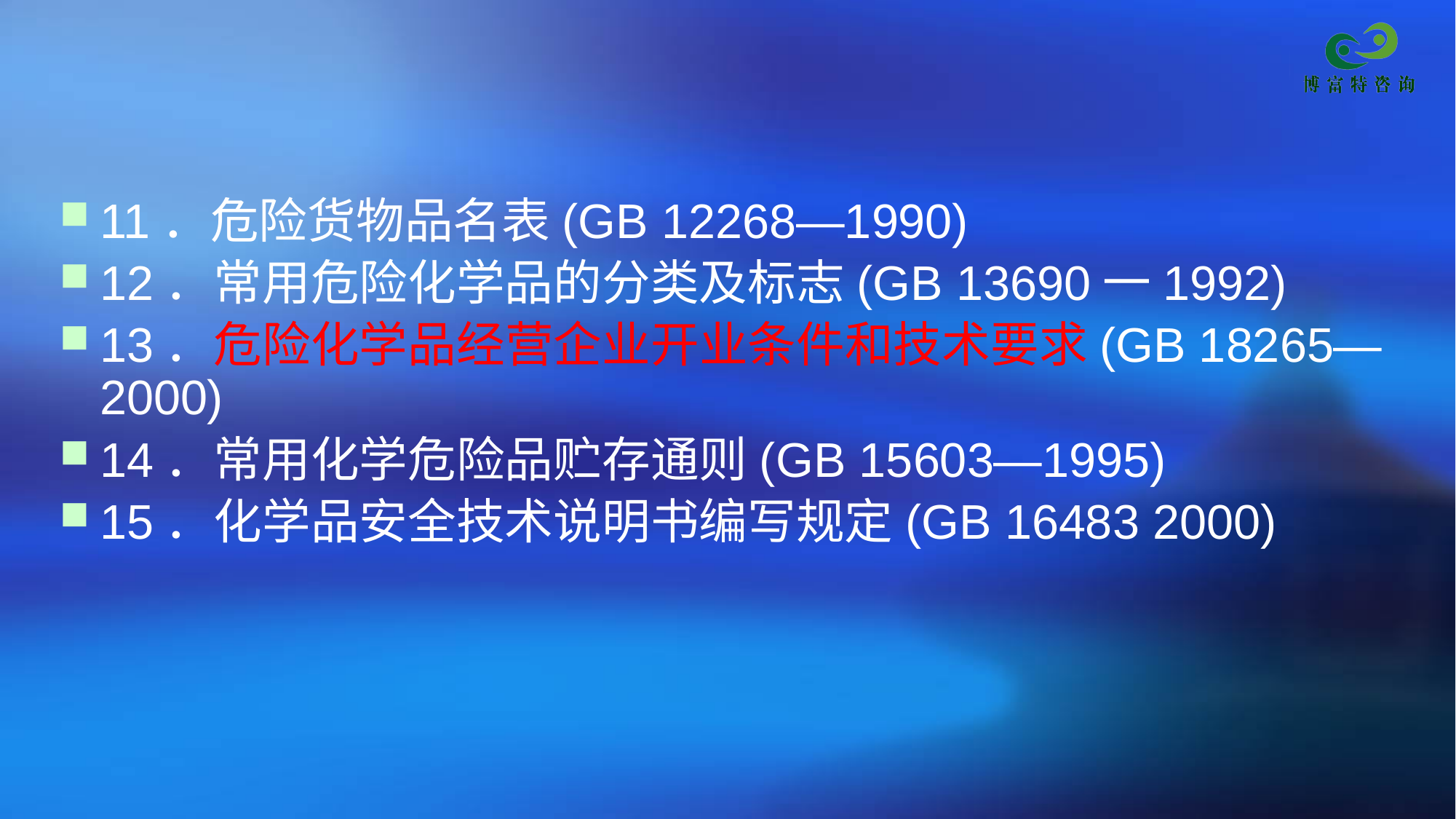

#
11．危险货物品名表(GB 12268—1990)
12．常用危险化学品的分类及标志(GB 13690一1992)
13．危险化学品经营企业开业条件和技术要求(GB 18265—2000)
14．常用化学危险品贮存通则(GB 15603—1995)
15．化学品安全技术说明书编写规定(GB 16483 2000)